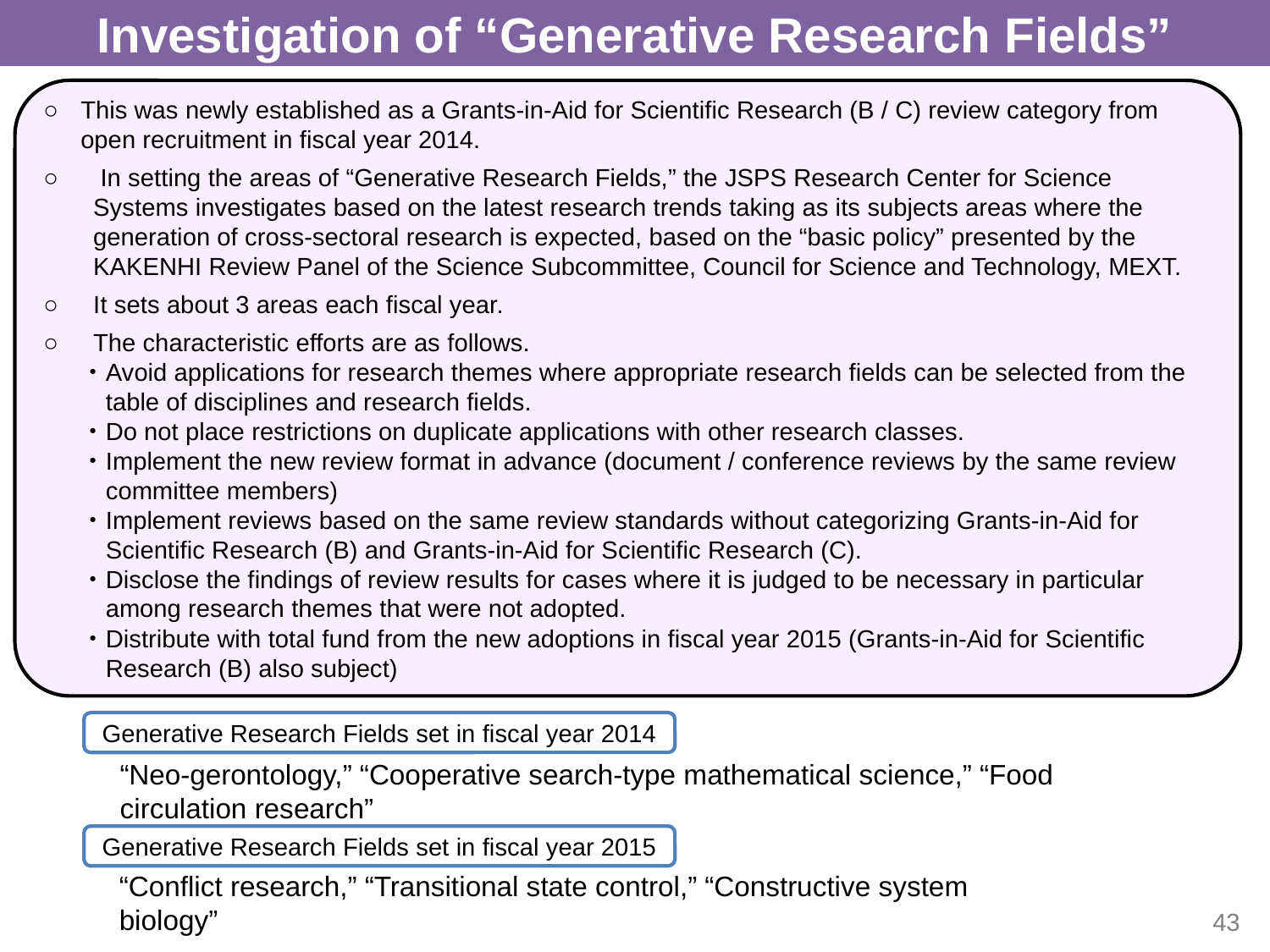

Investigation of “Generative Research Fields”
○	This was newly established as a Grants-in-Aid for Scientific Research (B / C) review category from open recruitment in fiscal year 2014.

○	 In setting the areas of “Generative Research Fields,” the JSPS Research Center for Science Systems investigates based on the latest research trends taking as its subjects areas where the generation of cross-sectoral research is expected, based on the “basic policy” presented by the KAKENHI Review Panel of the Science Subcommittee, Council for Science and Technology, MEXT.

○	It sets about 3 areas each fiscal year.

○	The characteristic efforts are as follows.
・	Avoid applications for research themes where appropriate research fields can be selected from the table of disciplines and research fields.
・	Do not place restrictions on duplicate applications with other research classes.
・	Implement the new review format in advance (document / conference reviews by the same review committee members)
・	Implement reviews based on the same review standards without categorizing Grants-in-Aid for Scientific Research (B) and Grants-in-Aid for Scientific Research (C).
・	Disclose the findings of review results for cases where it is judged to be necessary in particular among research themes that were not adopted.
・	Distribute with total fund from the new adoptions in fiscal year 2015 (Grants-in-Aid for Scientific Research (B) also subject)
Generative Research Fields set in fiscal year 2014
“Neo-gerontology,” “Cooperative search-type mathematical science,” “Food circulation research”
Generative Research Fields set in fiscal year 2015
“Conflict research,” “Transitional state control,” “Constructive system biology”
43